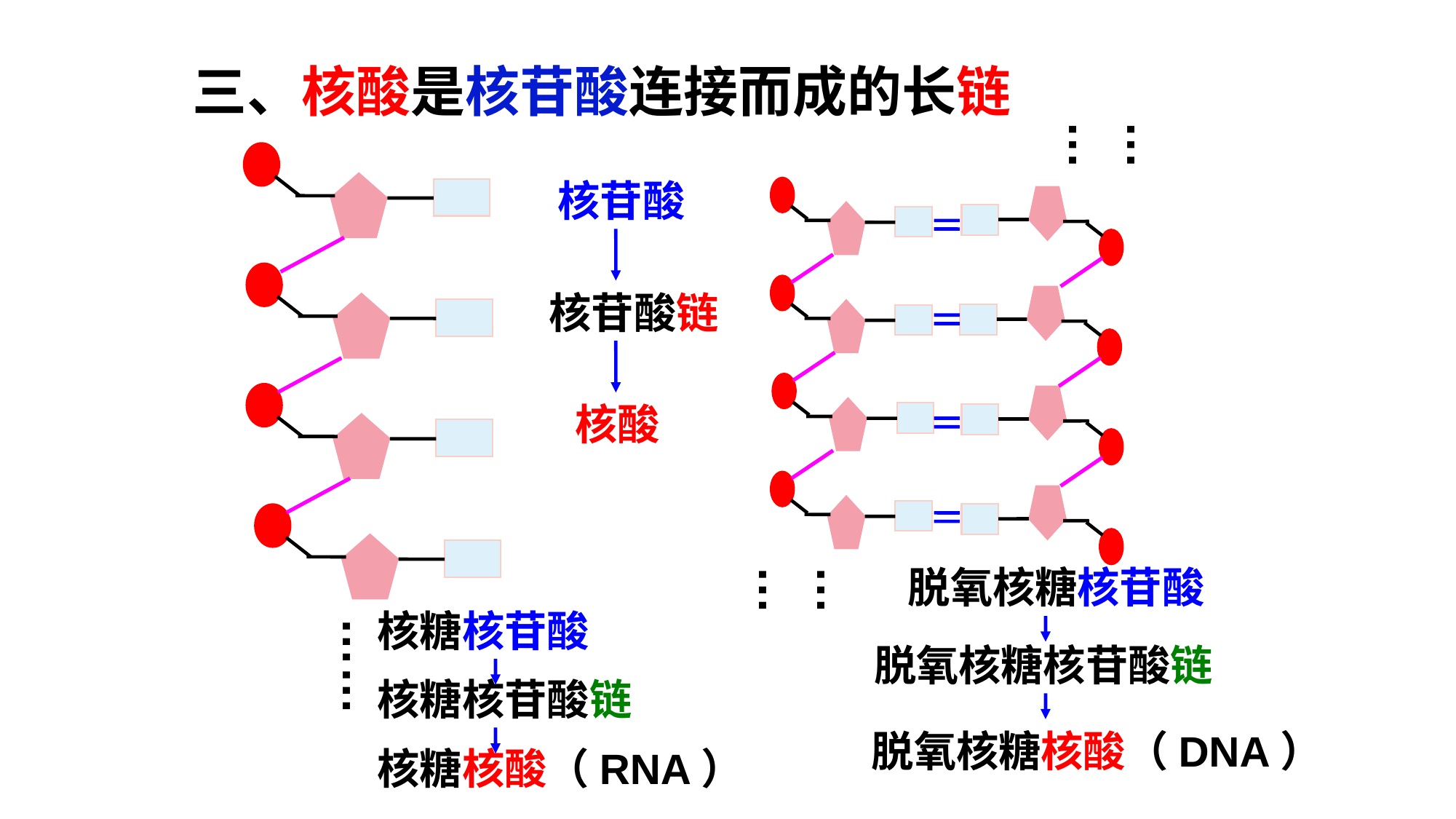

三、核酸是核苷酸连接而成的长链

……

核苷酸

……

核苷酸链

核酸

脱氧核糖核苷酸
核糖核苷酸
……

脱氧核糖核苷酸链

核糖核苷酸链

脱氧核糖核酸（DNA）

核糖核酸（RNA）